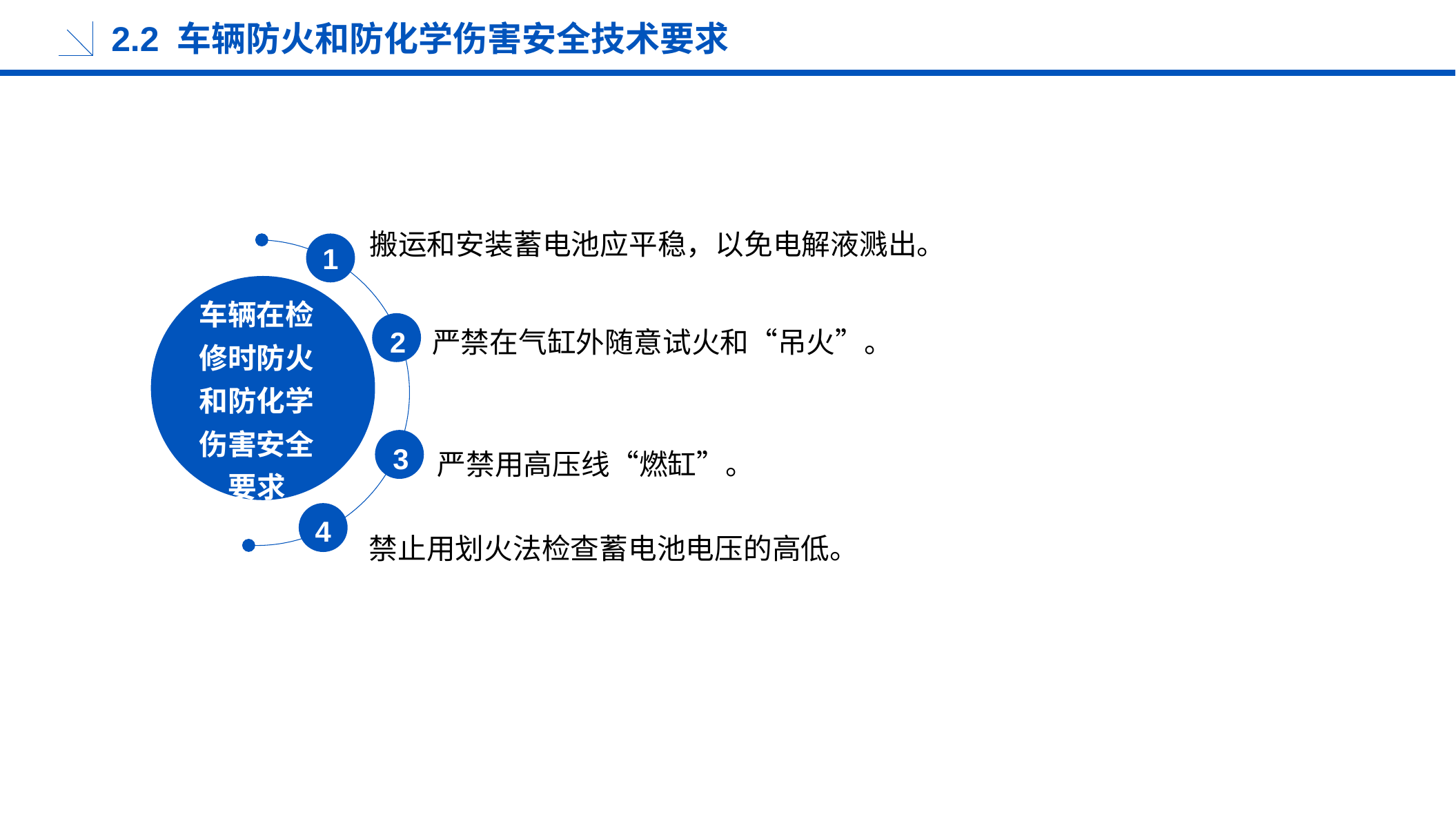

2.2 车辆防火和防化学伤害安全技术要求
搬运和安装蓄电池应平稳，以免电解液溅出。

1

严禁在气缸外随意试火和“吊火”。
车辆在检修时防火和防化学伤害安全要求

2

严禁用高压线“燃缸”。
3

4
禁止用划火法检查蓄电池电压的高低。